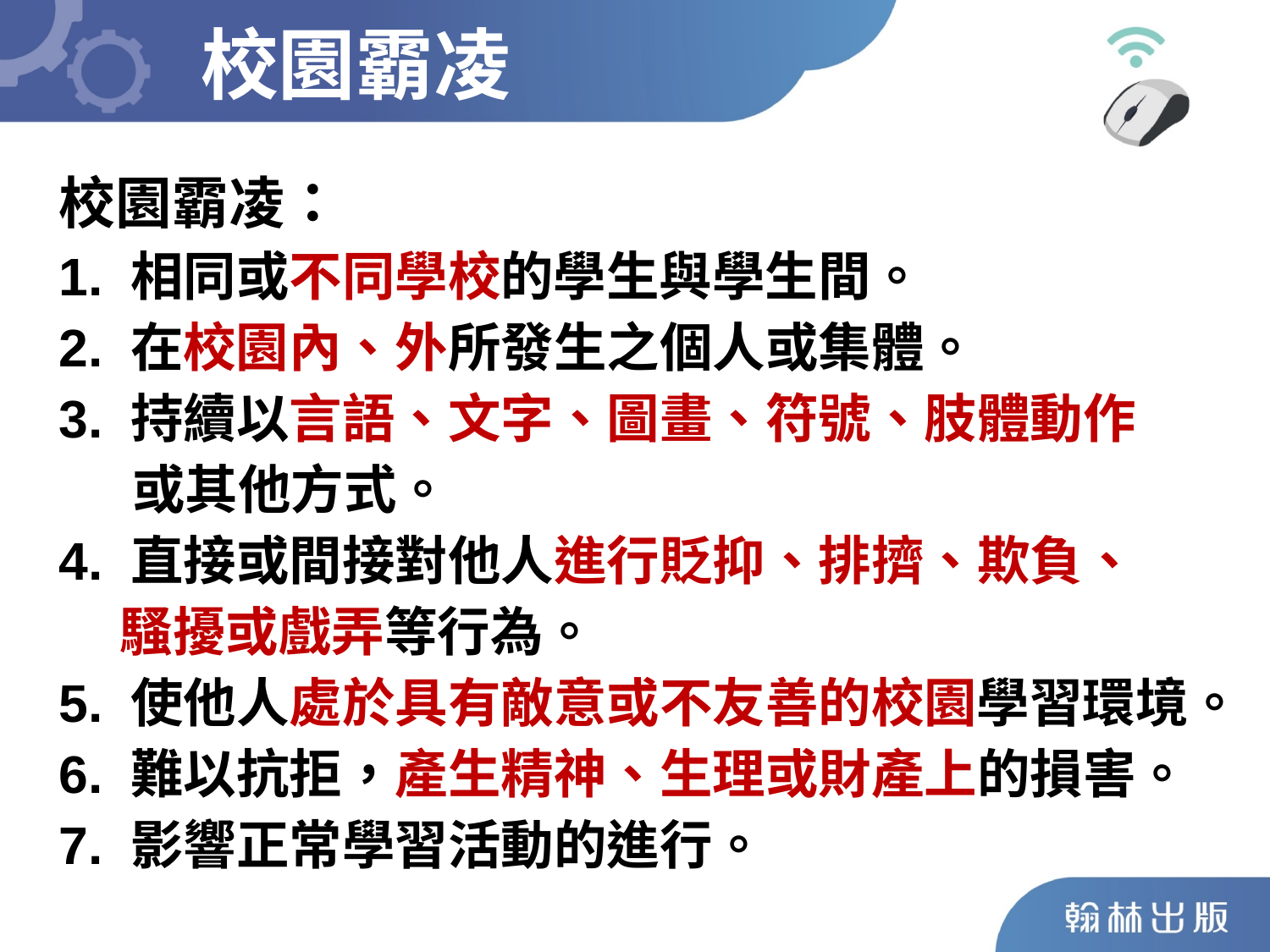

校園霸凌
校園霸凌：
1. 相同或不同學校的學生與學生間。
2. 在校園內、外所發生之個人或集體。
3. 持續以言語、文字、圖畫、符號、肢體動作
     或其他方式。
4. 直接或間接對他人進行貶抑、排擠、欺負、
    騷擾或戲弄等行為。
5. 使他人處於具有敵意或不友善的校園學習環境。
6. 難以抗拒，產生精神、生理或財產上的損害。
7. 影響正常學習活動的進行。